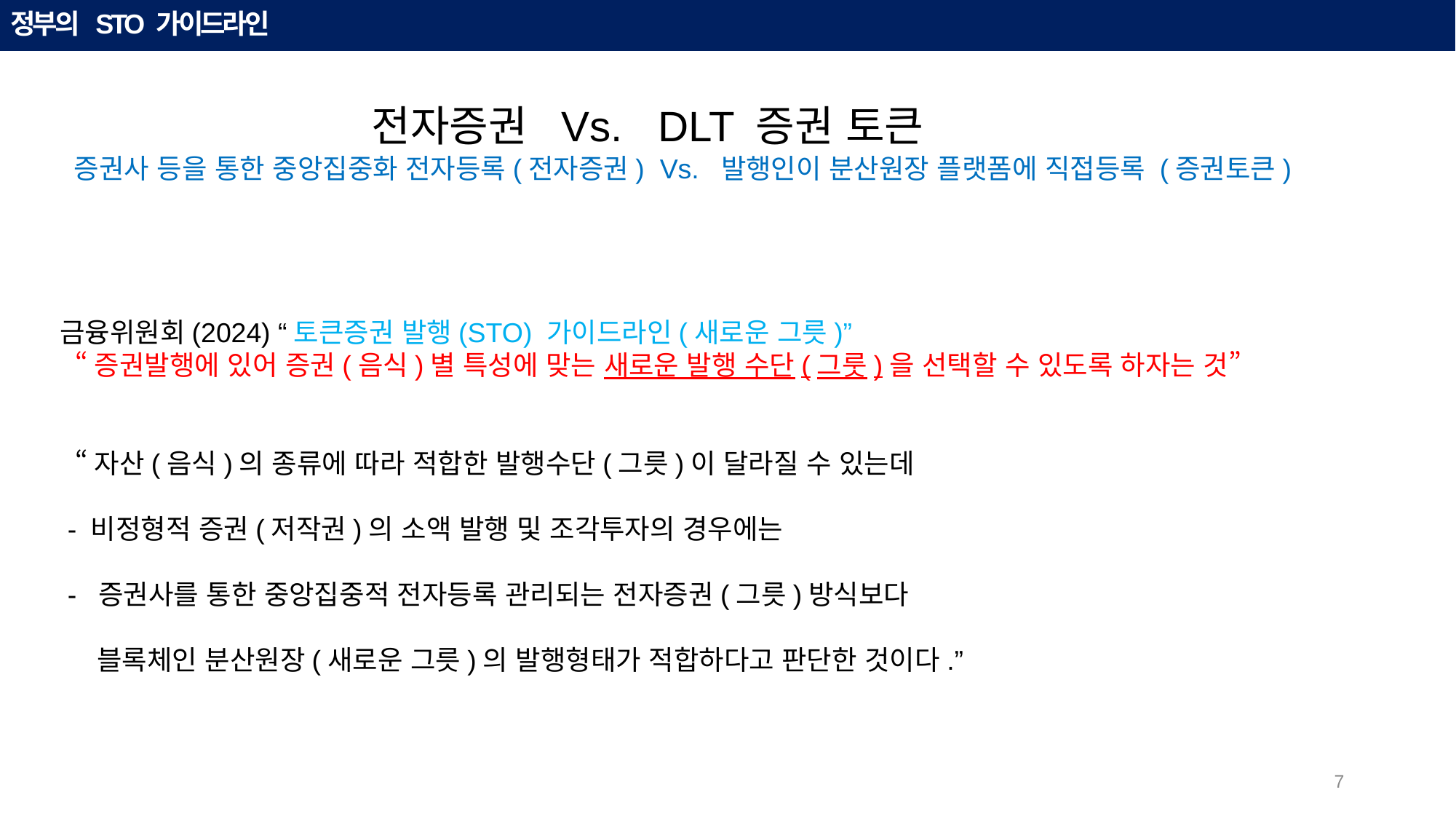

정부의  STO 가이드라인
                      전자증권  Vs.   DLT 증권 토큰
 증권사 등을 통한 중앙집중화 전자등록(전자증권)  Vs.  발행인이 분산원장 플랫폼에 직접등록 (증권토큰)

금융위원회(2024) “토큰증권 발행(STO) 가이드라인(새로운 그릇)”
  “증권발행에 있어 증권(음식)별 특성에 맞는 새로운 발행 수단(그룻)을 선택할 수 있도록 하자는 것”

  “자산(음식)의 종류에 따라 적합한 발행수단(그릇)이 달라질 수 있는데

 - 비정형적 증권(저작권)의 소액 발행 및 조각투자의 경우에는

 -  증권사를 통한 중앙집중적 전자등록 관리되는 전자증권(그릇)방식보다

    블록체인 분산원장(새로운 그릇)의 발행형태가 적합하다고 판단한 것이다.”
7